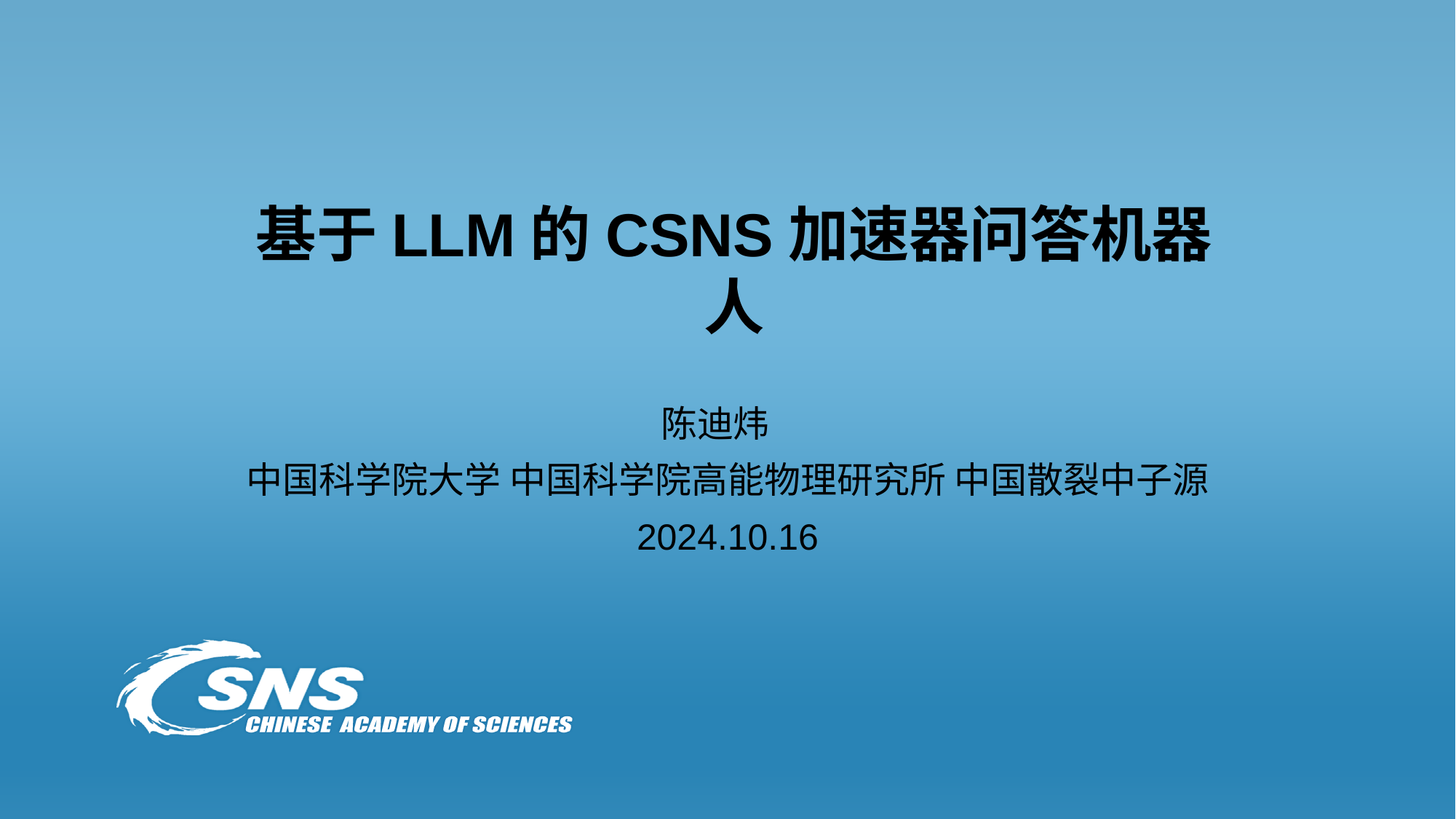

# 基于LLM的CSNS加速器问答机器人
陈迪炜
中国科学院大学 中国科学院高能物理研究所 中国散裂中子源
2024.10.16